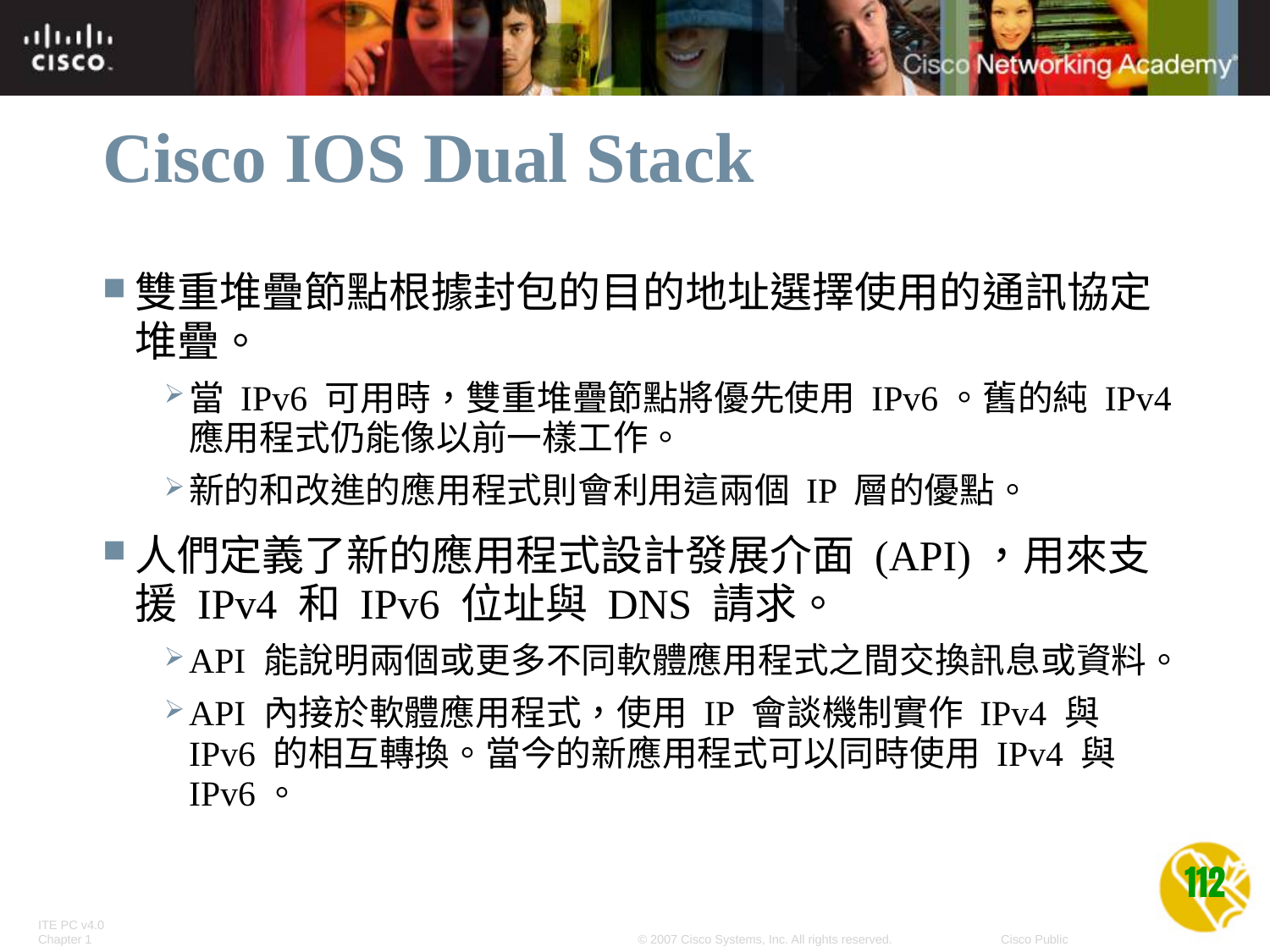

# Cisco IOS Dual Stack
雙重堆疊節點根據封包的目的地址選擇使用的通訊協定堆疊。
當 IPv6 可用時，雙重堆疊節點將優先使用 IPv6。舊的純 IPv4 應用程式仍能像以前一樣工作。
新的和改進的應用程式則會利用這兩個 IP 層的優點。
人們定義了新的應用程式設計發展介面 (API)，用來支援 IPv4 和 IPv6 位址與 DNS 請求。
API 能說明兩個或更多不同軟體應用程式之間交換訊息或資料。
API 內接於軟體應用程式，使用 IP 會談機制實作 IPv4 與 IPv6 的相互轉換。當今的新應用程式可以同時使用 IPv4 與 IPv6。